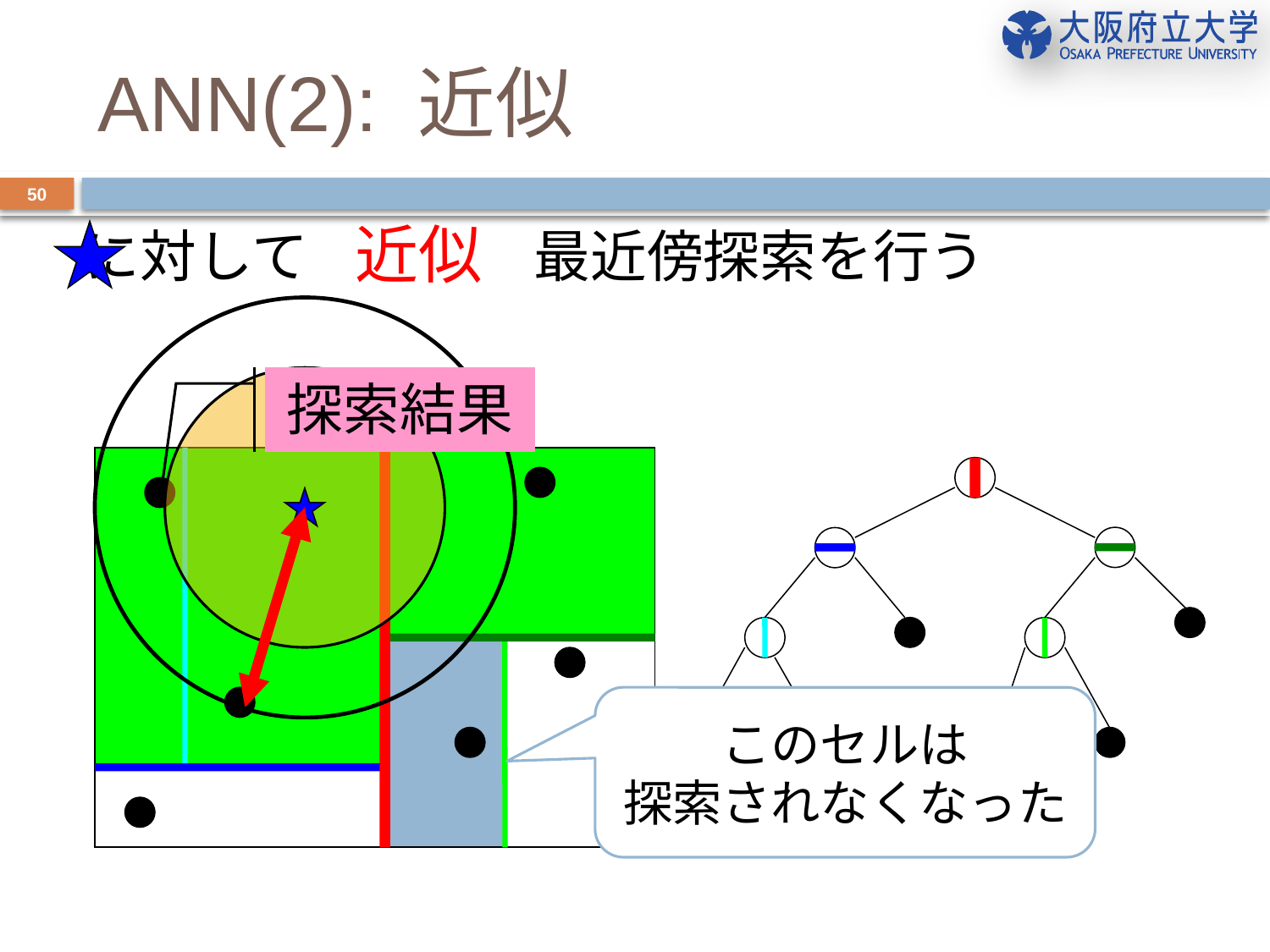

# ANN(2): 近似
50
近似
　に対して　　　　最近傍探索を行う

探索結果

このセルは
探索されなくなった